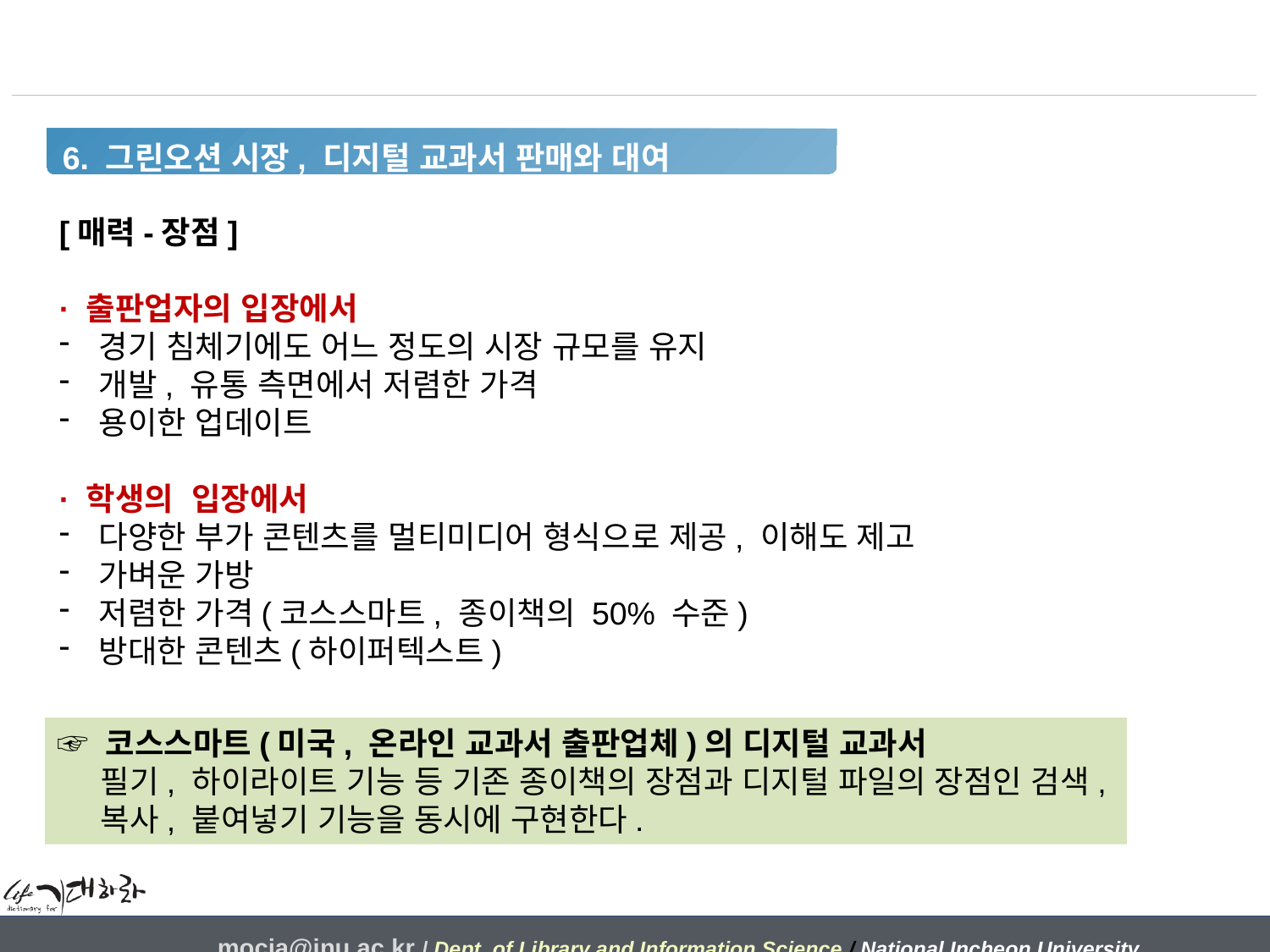

6. 그린오션 시장, 디지털 교과서 판매와 대여
[매력-장점]

· 출판업자의 입장에서
경기 침체기에도 어느 정도의 시장 규모를 유지
개발, 유통 측면에서 저렴한 가격
용이한 업데이트

· 학생의  입장에서
다양한 부가 콘텐츠를 멀티미디어 형식으로 제공, 이해도 제고
가벼운 가방
저렴한 가격(코스스마트, 종이책의 50% 수준)
방대한 콘텐츠(하이퍼텍스트)
☞ 코스스마트(미국, 온라인 교과서 출판업체)의 디지털 교과서
    필기, 하이라이트 기능 등 기존 종이책의 장점과 디지털 파일의 장점인 검색,
    복사, 붙여넣기 기능을 동시에 구현한다.

mocja@inu.ac.kr / Dept. of Library and Information Science / National Incheon University